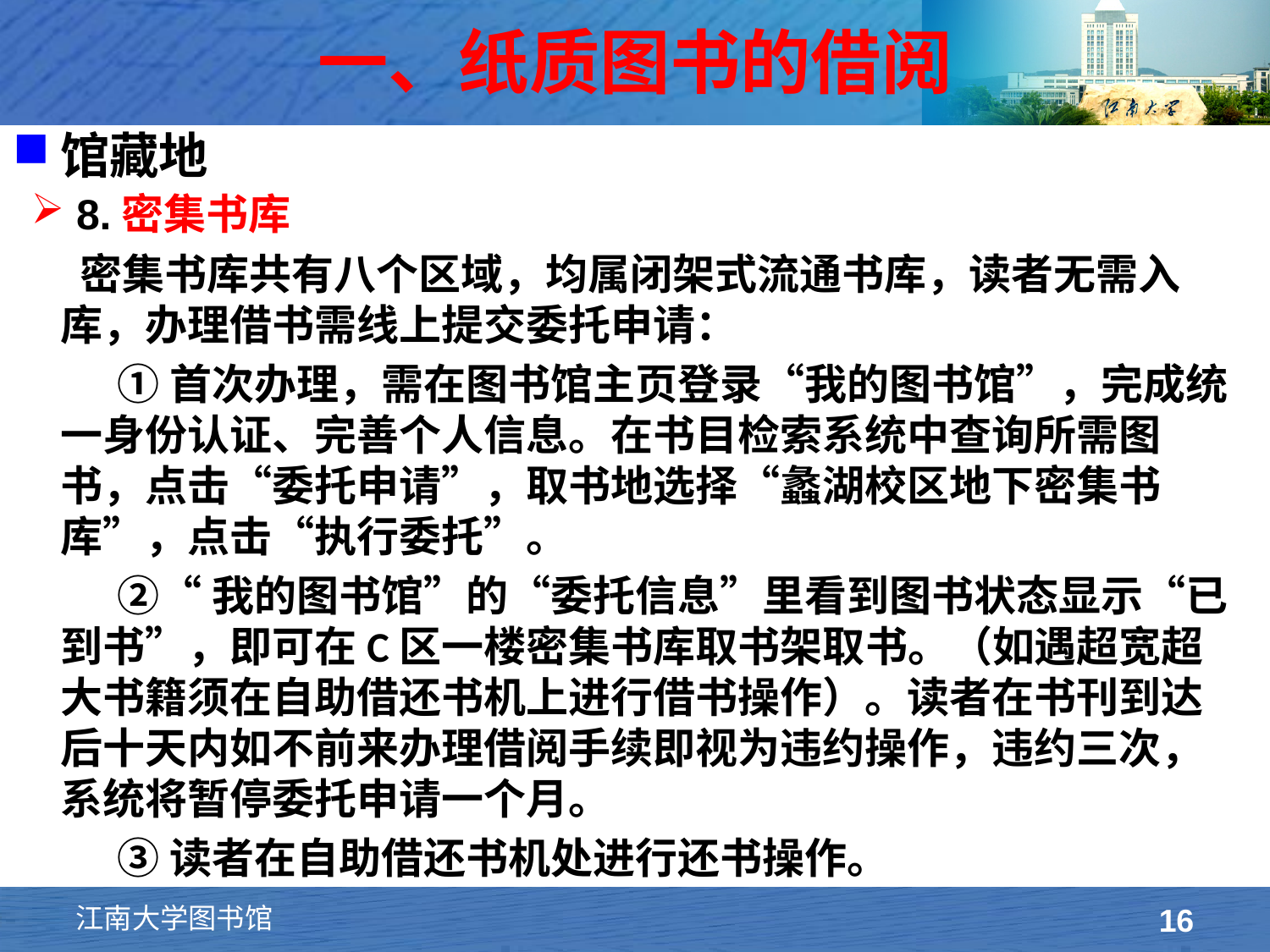

# 一、纸质图书的借阅
馆藏地
8.密集书库
      密集书库共有八个区域，均属闭架式流通书库，读者无需入库，办理借书需线上提交委托申请：
           ①首次办理，需在图书馆主页登录“我的图书馆”，完成统一身份认证、完善个人信息。在书目检索系统中查询所需图书，点击“委托申请”，取书地选择“蠡湖校区地下密集书库”，点击“执行委托”。
           ②“我的图书馆”的“委托信息”里看到图书状态显示“已到书”，即可在C区一楼密集书库取书架取书。（如遇超宽超大书籍须在自助借还书机上进行借书操作）。读者在书刊到达后十天内如不前来办理借阅手续即视为违约操作，违约三次，系统将暂停委托申请一个月。
           ③读者在自助借还书机处进行还书操作。